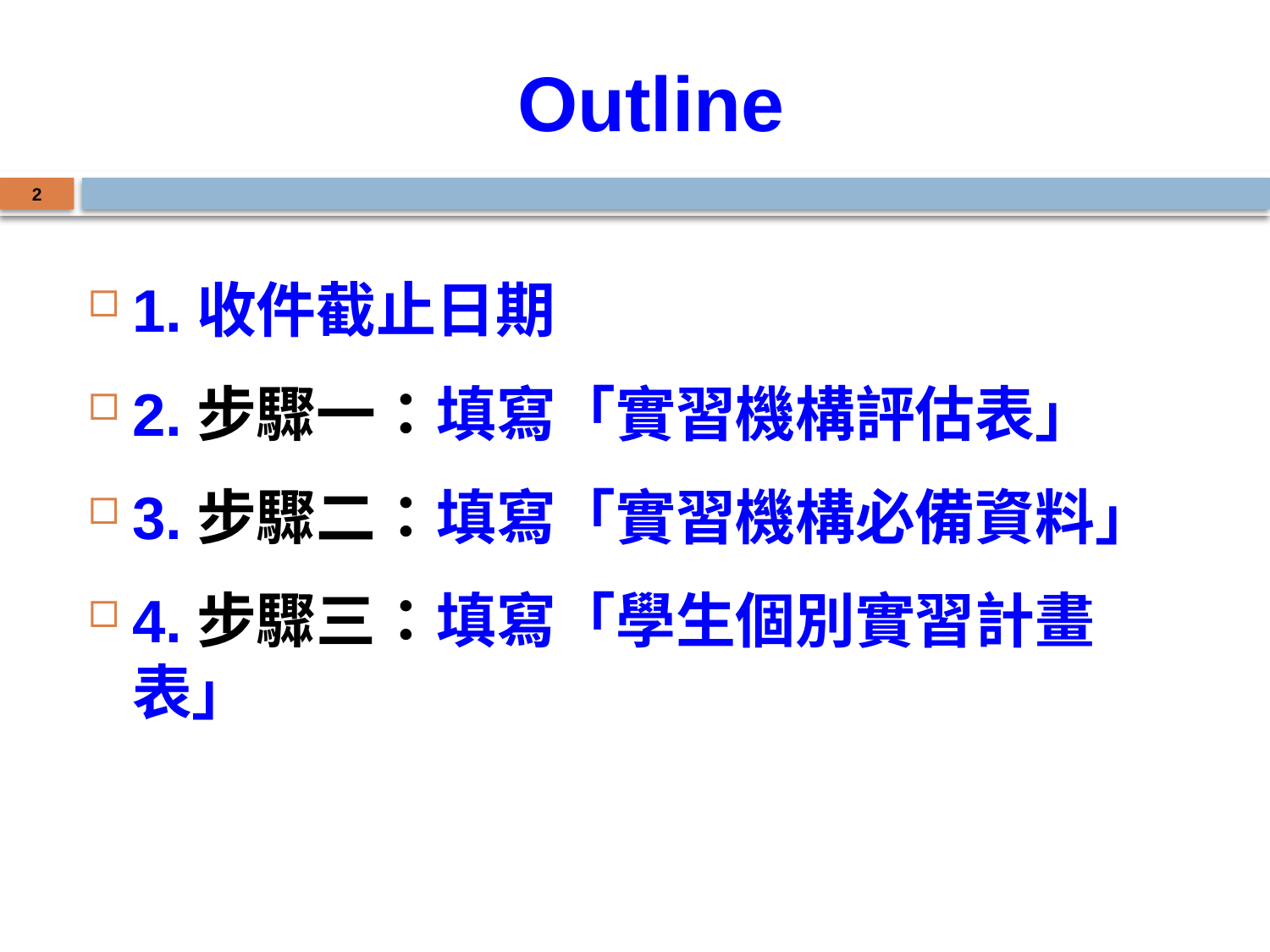

# Outline
2
1.收件截止日期
2.步驟一：填寫「實習機構評估表」
3.步驟二：填寫「實習機構必備資料」
4.步驟三：填寫「學生個別實習計畫表」